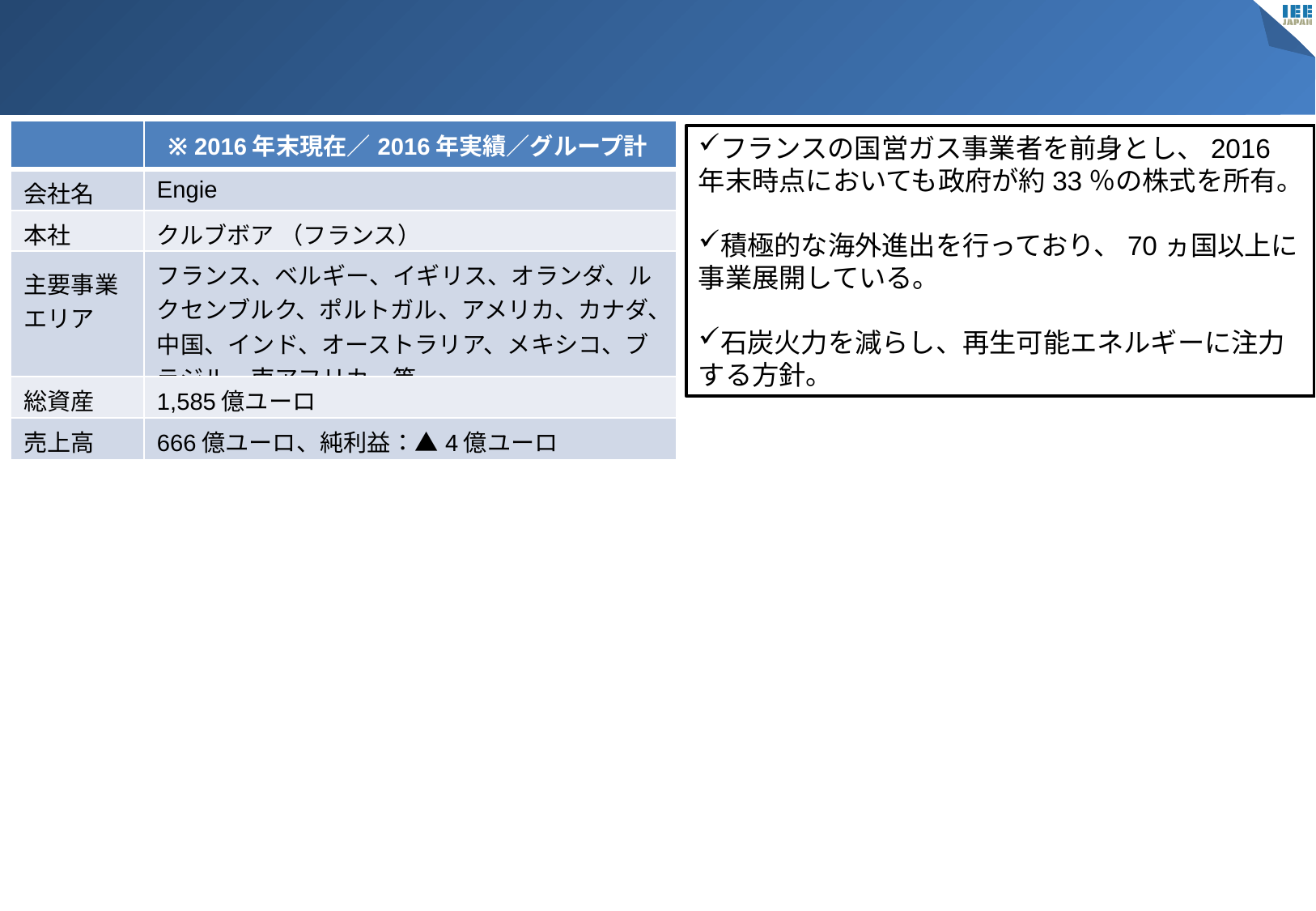

|  | ※ 2016年末現在／2016年実績／グループ計 |
| --- | --- |
| 会社名 | Engie |
| 本社 | クルブボア （フランス） |
| 主要事業エリア | フランス、ベルギー、イギリス、オランダ、ルクセンブルク、ポルトガル、アメリカ、カナダ、中国、インド、オーストラリア、メキシコ、ブラジル、南アフリカ　等 |
| 総資産 | 1,585億ユーロ |
| 売上高 | 666億ユーロ、純利益：▲4億ユーロ |
フランスの国営ガス事業者を前身とし、2016年末時点においても政府が約33％の株式を所有。

積極的な海外進出を行っており、70ヵ国以上に事業展開している。

石炭火力を減らし、再生可能エネルギーに注力する方針。